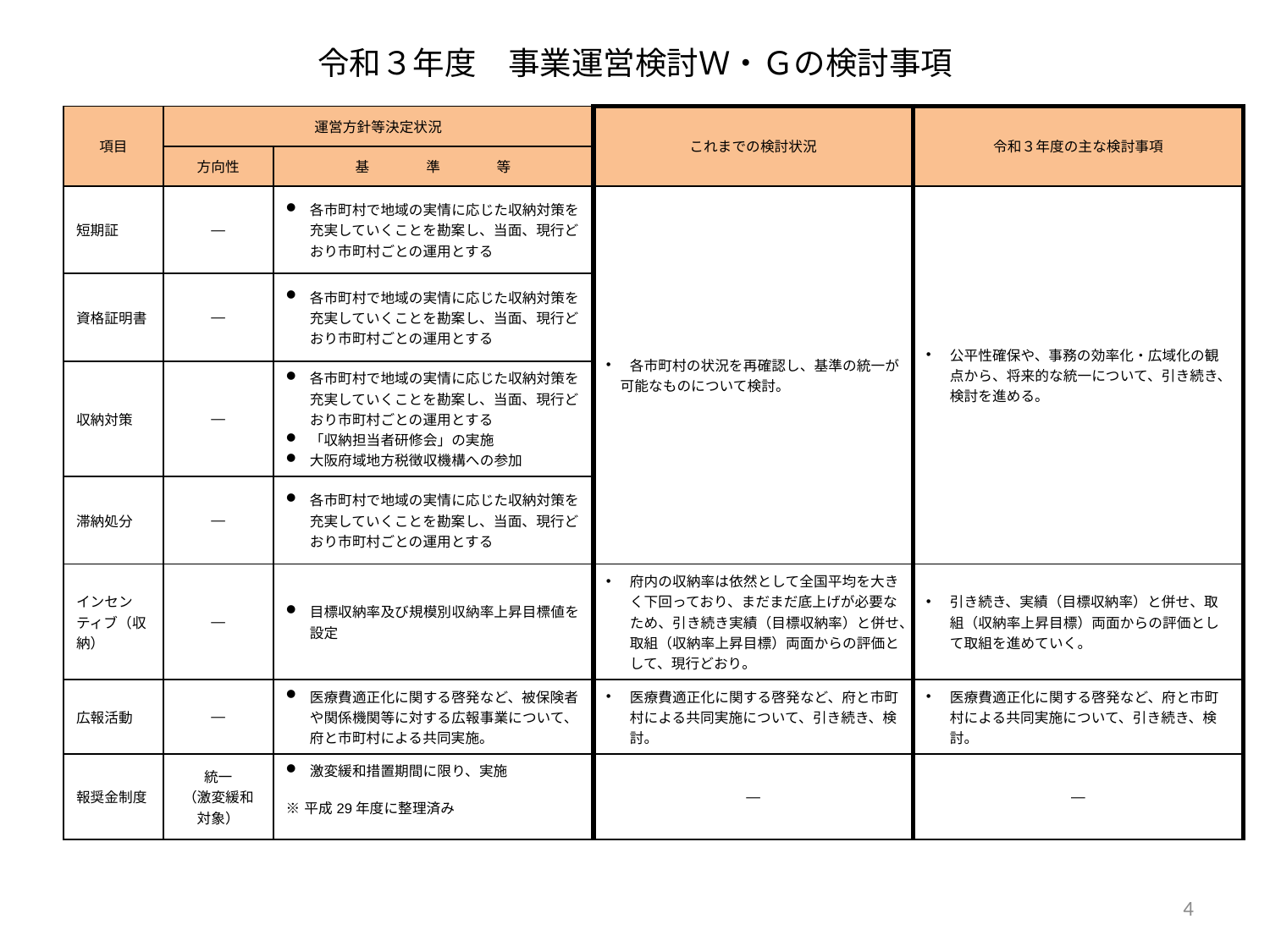

# 令和３年度　事業運営検討Ｗ・Ｇの検討事項
| 項目 | 運営方針等決定状況 |  | これまでの検討状況 | 令和３年度の主な検討事項 |
| --- | --- | --- | --- | --- |
|  | 方向性 | 基　　　　準　　　　等 |  |  |
| 短期証 | ― | 各市町村で地域の実情に応じた収納対策を充実していくことを勘案し、当面、現行どおり市町村ごとの運用とする | 各市町村の状況を再確認し、基準の統一が 　可能なものについて検討。 | 公平性確保や、事務の効率化・広域化の観点から、将来的な統一について、引き続き、検討を進める。 |
| 資格証明書 | ― | 各市町村で地域の実情に応じた収納対策を充実していくことを勘案し、当面、現行どおり市町村ごとの運用とする |  |  |
| 収納対策 | ― | 各市町村で地域の実情に応じた収納対策を充実していくことを勘案し、当面、現行どおり市町村ごとの運用とする 「収納担当者研修会」の実施 大阪府域地方税徴収機構への参加 |  |  |
| 滞納処分 | ― | 各市町村で地域の実情に応じた収納対策を充実していくことを勘案し、当面、現行どおり市町村ごとの運用とする |  |  |
| インセンティブ（収納） | ― | 目標収納率及び規模別収納率上昇目標値を設定 | 府内の収納率は依然として全国平均を大きく下回っており、まだまだ底上げが必要なため、引き続き実績（目標収納率）と併せ、取組（収納率上昇目標）両面からの評価として、現行どおり。 | 引き続き、実績（目標収納率）と併せ、取組（収納率上昇目標）両面からの評価として取組を進めていく。 |
| 広報活動 | ― | 医療費適正化に関する啓発など、被保険者や関係機関等に対する広報事業について、府と市町村による共同実施。 | 医療費適正化に関する啓発など、府と市町村による共同実施について、引き続き、検討。 | 医療費適正化に関する啓発など、府と市町村による共同実施について、引き続き、検討。 |
| 報奨金制度 | 統一 （激変緩和対象） | 激変緩和措置期間に限り、実施 ※平成29年度に整理済み | ― | ― |
4